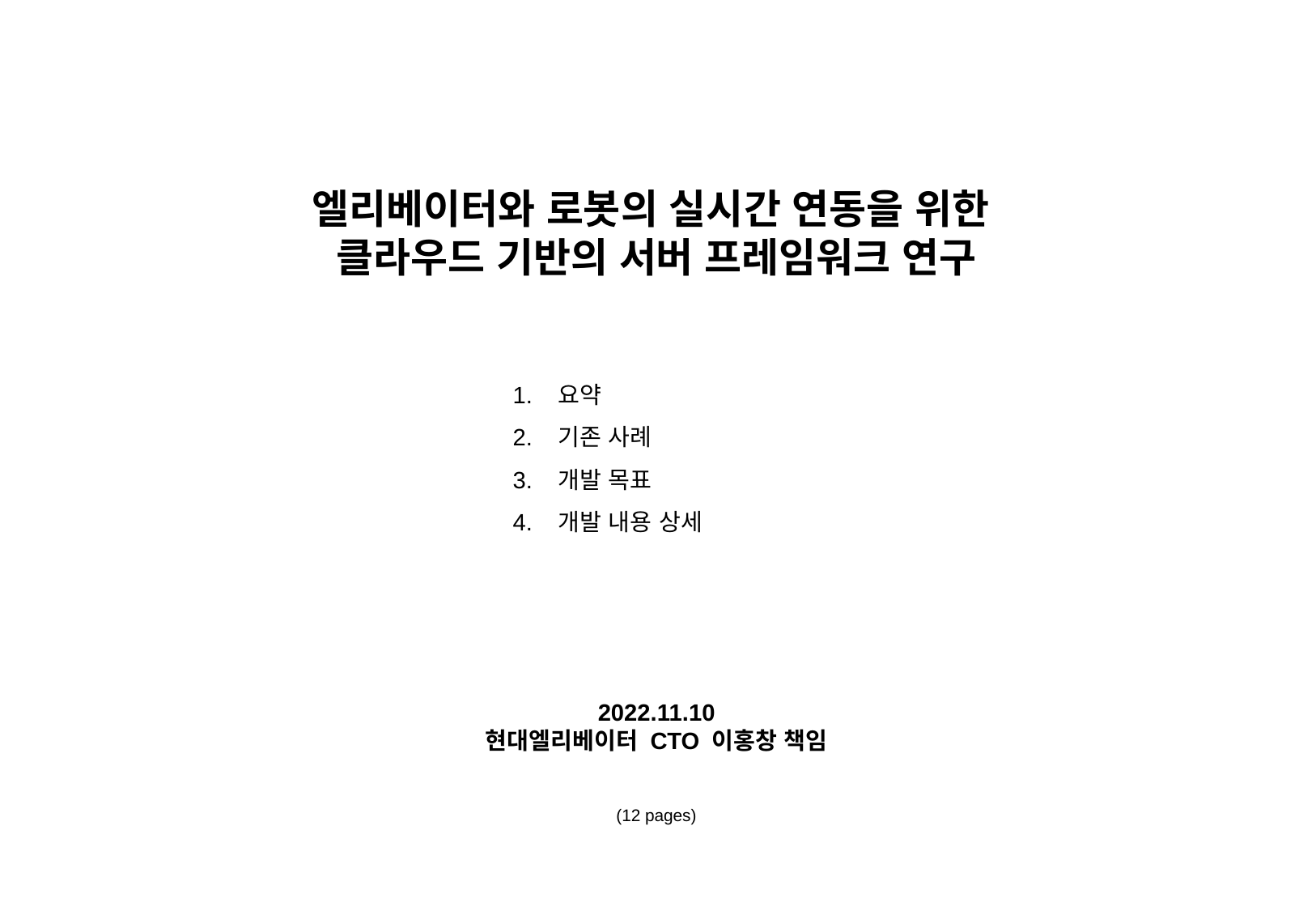

엘리베이터와 로봇의 실시간 연동을 위한
클라우드 기반의 서버 프레임워크 연구
요약
기존 사례
개발 목표
개발 내용 상세
2022.11.10
현대엘리베이터 CTO 이홍창 책임
(12 pages)